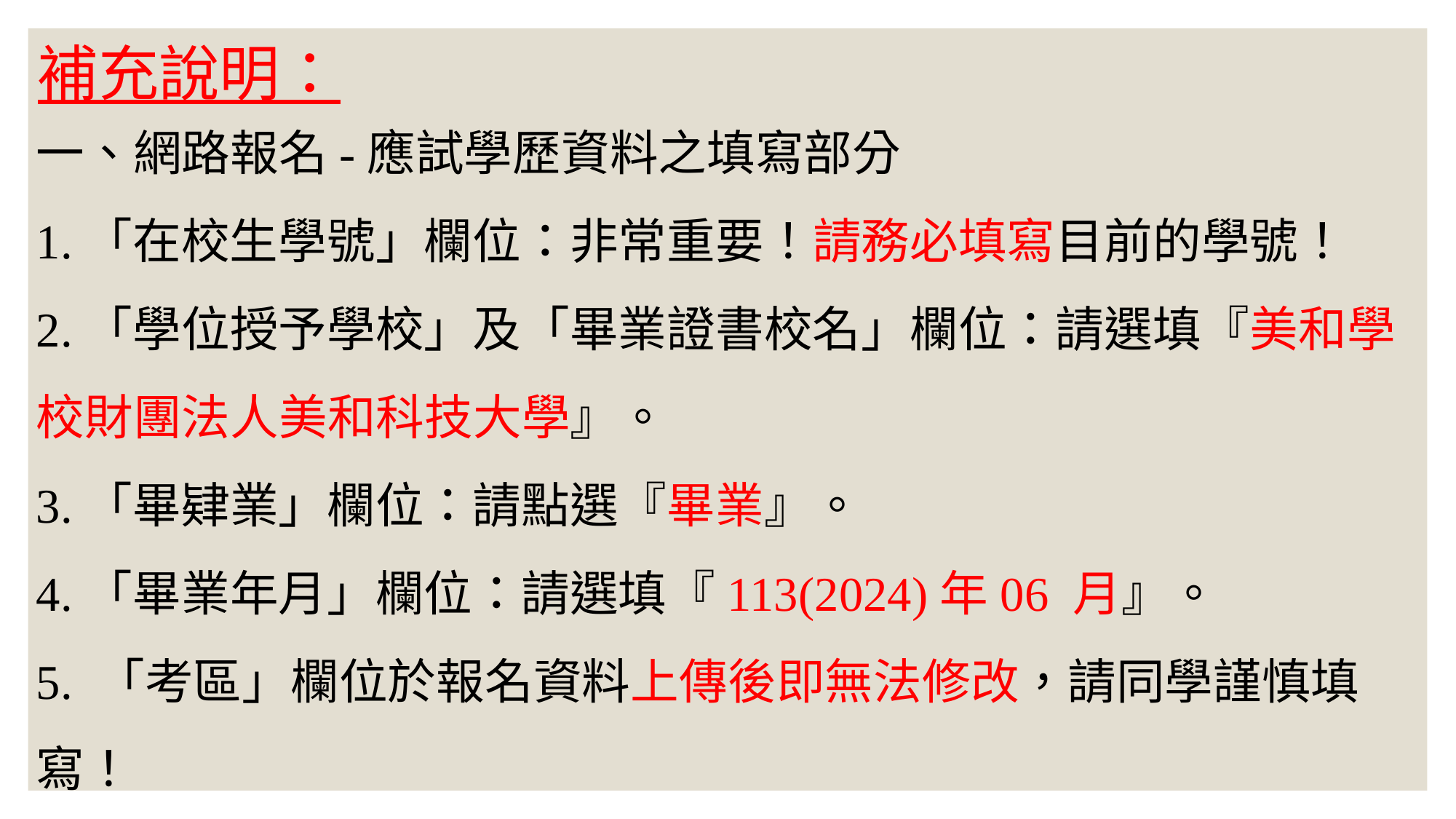

補充說明：
# 一、網路報名-應試學歷資料之填寫部分 1.「在校生學號」欄位：非常重要！請務必填寫目前的學號！ 2.「學位授予學校」及「畢業證書校名」欄位：請選填『美和學校財團法人美和科技大學』。 3.「畢肄業」欄位：請點選『畢業』。 4.「畢業年月」欄位：請選填『113(2024)年06 月』。 5. 「考區」欄位於報名資料上傳後即無法修改，請同學謹慎填寫！